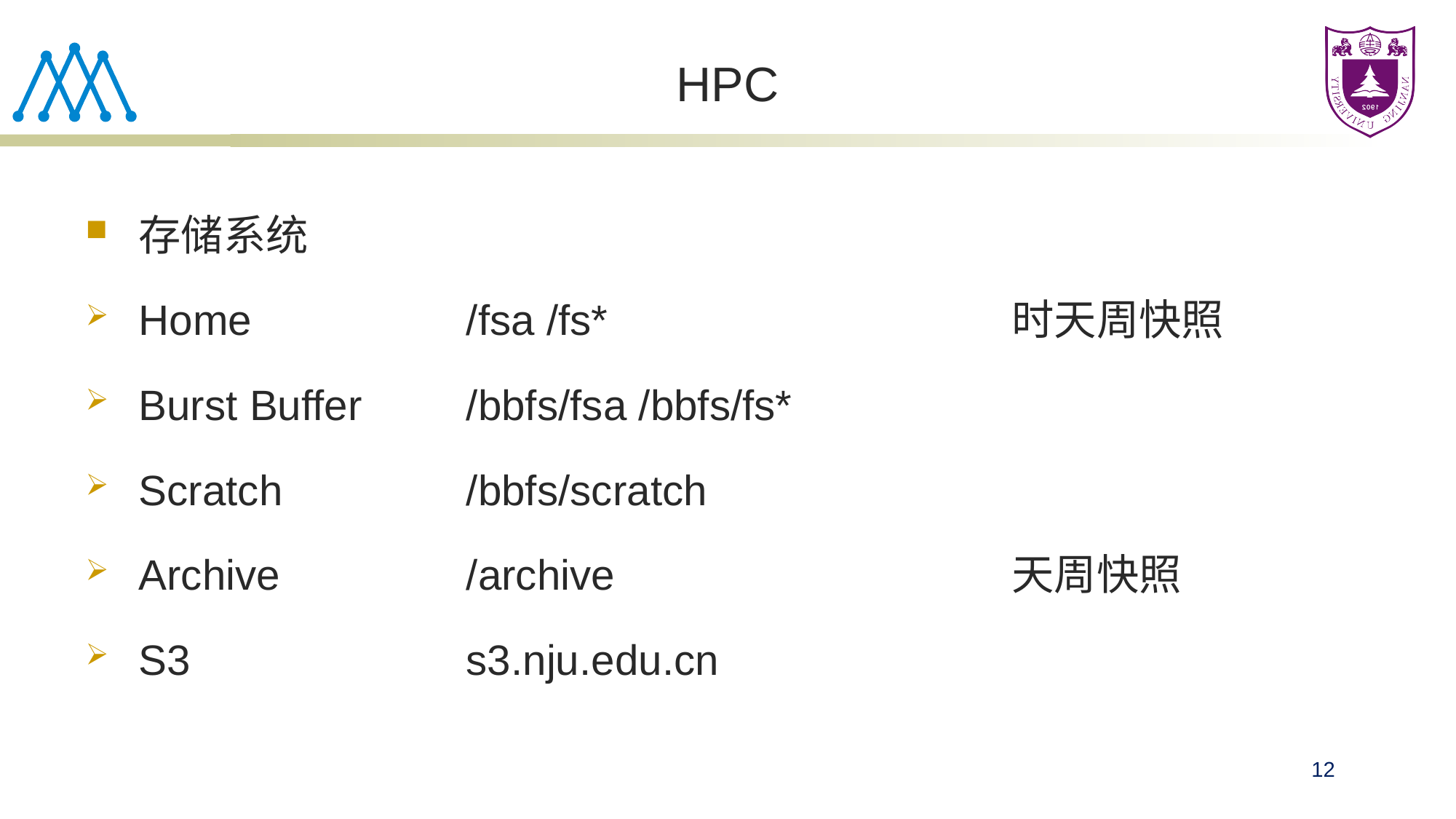

# HPC
存储系统
Home		/fsa /fs*				时天周快照
Burst Buffer	/bbfs/fsa /bbfs/fs*
Scratch		/bbfs/scratch
Archive		/archive				天周快照
S3			s3.nju.edu.cn
12